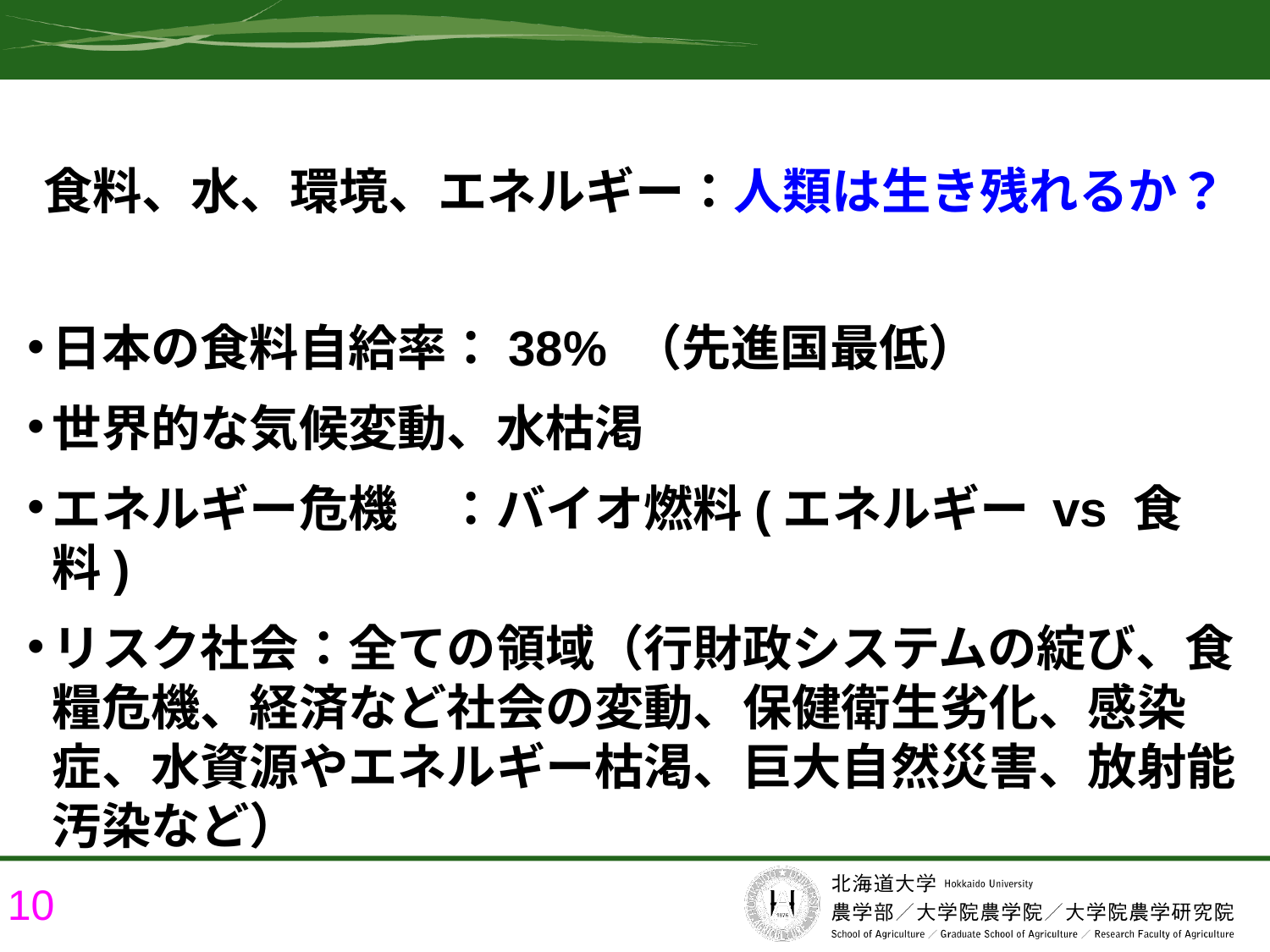

# 21世紀の農学の課題
食料、水、環境、エネルギー：人類は生き残れるか？
日本の食料自給率：38% （先進国最低）
世界的な気候変動、水枯渇
エネルギー危機　：バイオ燃料(エネルギー vs 食料)
リスク社会：全ての領域（行財政システムの綻び、食糧危機、経済など社会の変動、保健衛生劣化、感染症、水資源やエネルギー枯渇、巨大自然災害、放射能汚染など）
10